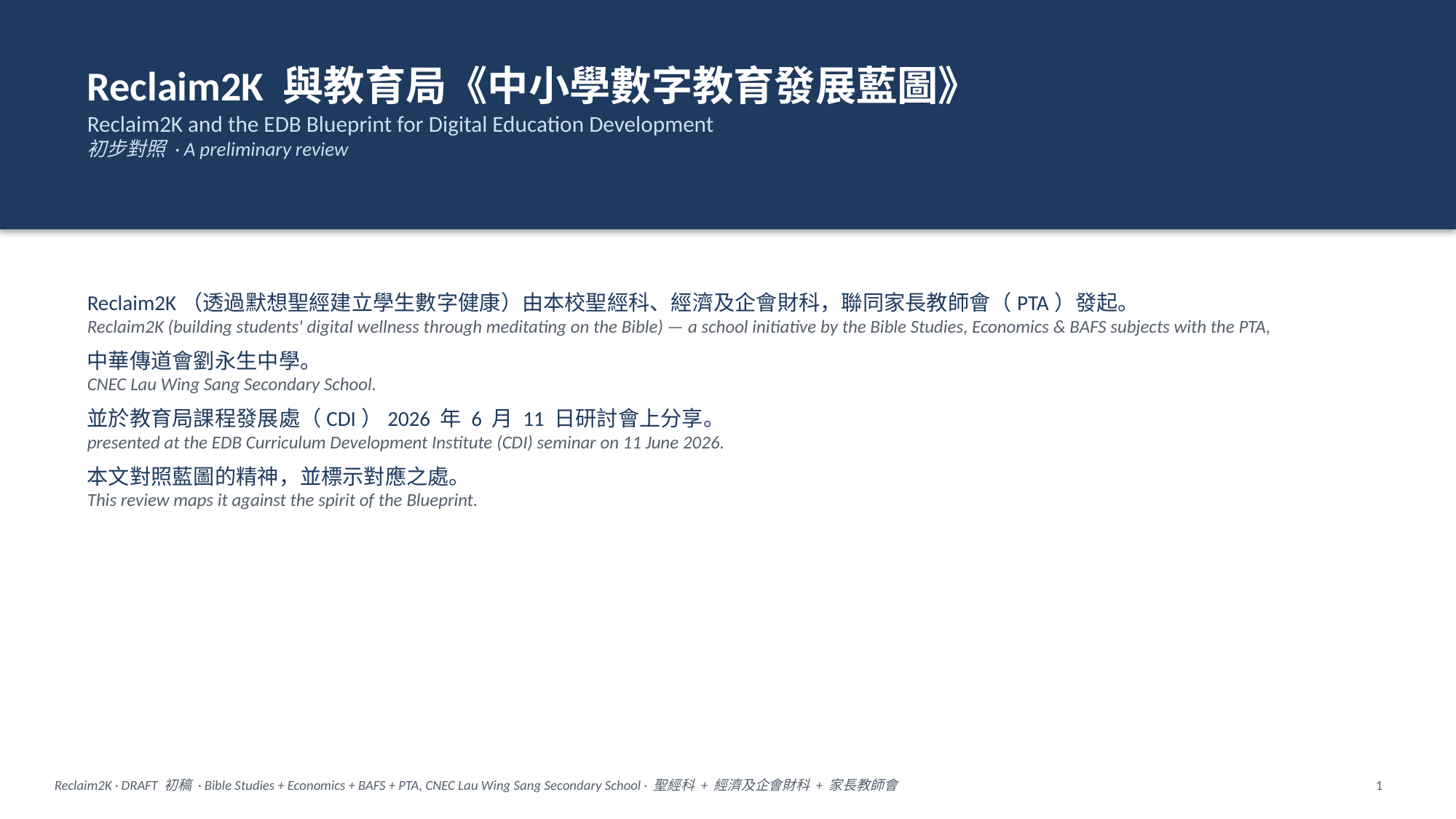

Reclaim2K 與教育局《中小學數字教育發展藍圖》
Reclaim2K and the EDB Blueprint for Digital Education Development
初步對照 · A preliminary review
Reclaim2K（透過默想聖經建立學生數字健康）由本校聖經科、經濟及企會財科，聯同家長教師會（PTA）發起。
Reclaim2K (building students' digital wellness through meditating on the Bible) — a school initiative by the Bible Studies, Economics & BAFS subjects with the PTA,
中華傳道會劉永生中學。
CNEC Lau Wing Sang Secondary School.
並於教育局課程發展處（CDI）2026 年 6 月 11 日研討會上分享。
presented at the EDB Curriculum Development Institute (CDI) seminar on 11 June 2026.
本文對照藍圖的精神，並標示對應之處。
This review maps it against the spirit of the Blueprint.
Reclaim2K · DRAFT 初稿 · Bible Studies + Economics + BAFS + PTA, CNEC Lau Wing Sang Secondary School · 聖經科 + 經濟及企會財科 + 家長教師會
1